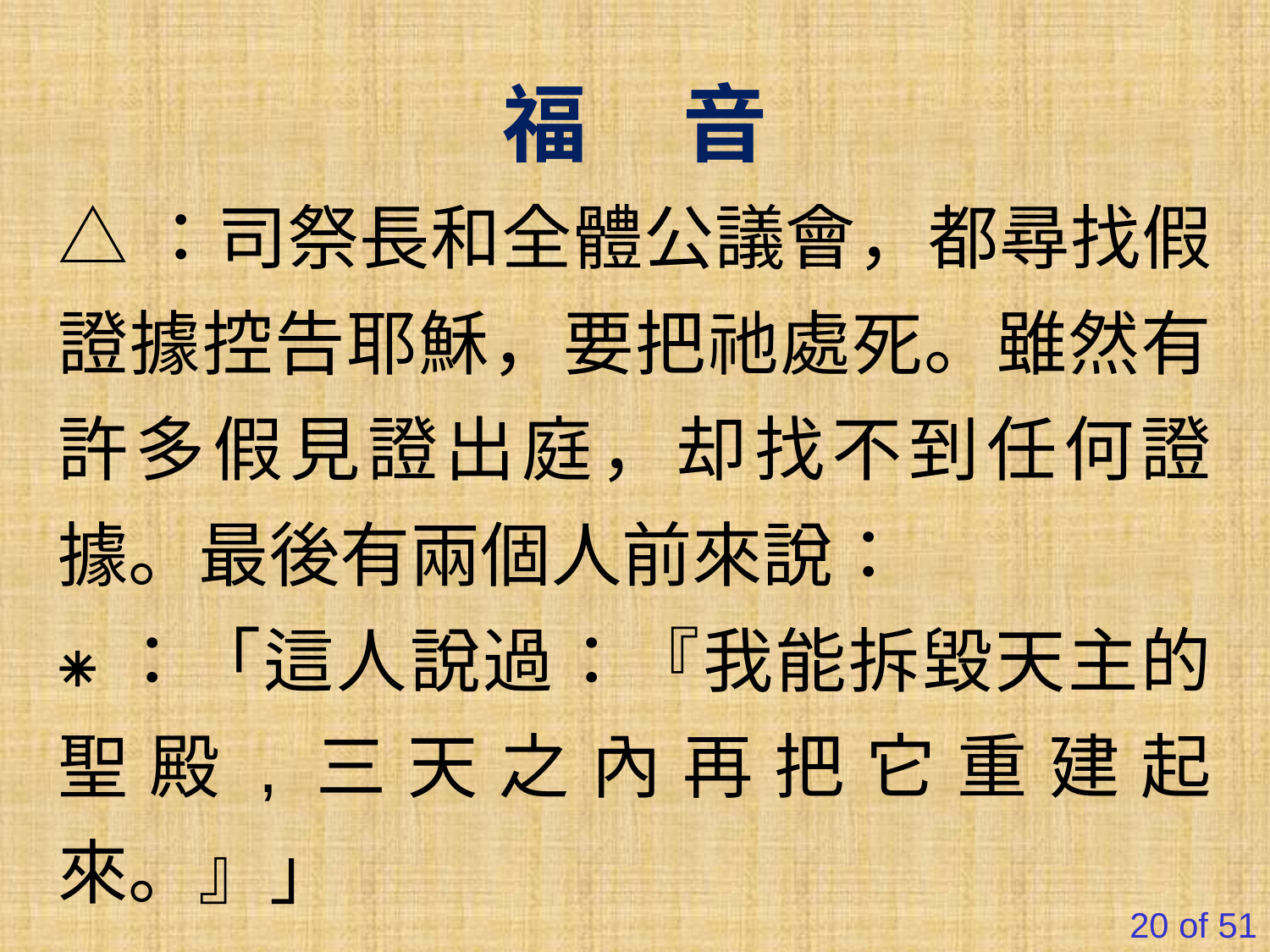

福     音
△：司祭長和全體公議會，都尋找假證據控告耶穌，要把祂處死。雖然有許多假見證出庭，却找不到任何證據。最後有兩個人前來說：
⁕：「這人說過：『我能拆毀天主的聖殿,三天之內再把它重建起來。』」
20 of 51